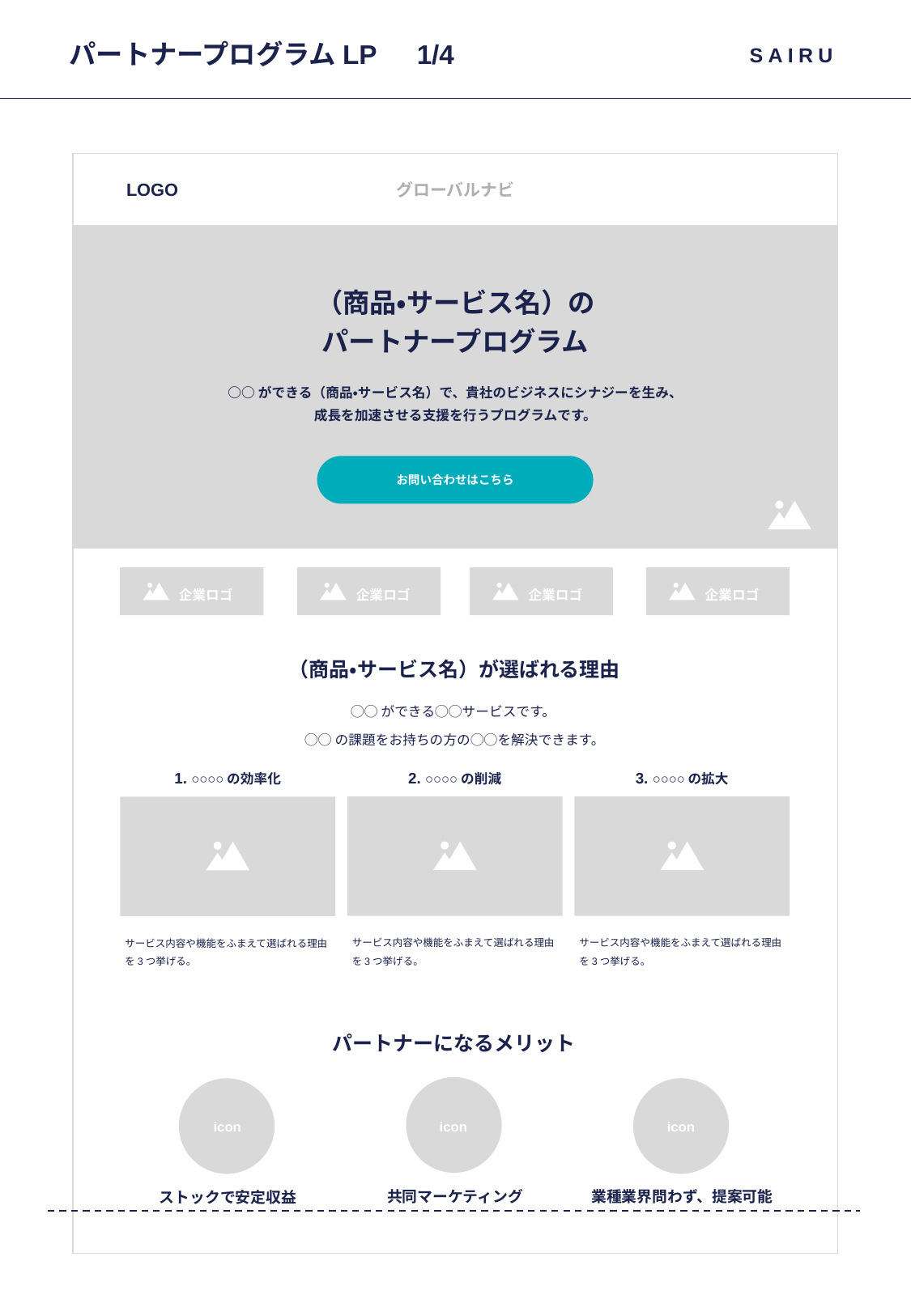

# パートナープログラムLP　1/4
SAIRU
グローバルナビ
LOGO

（商品・サービス名）の
パートナープログラム
○○ができる（商品・サービス名）で、貴社のビジネスにシナジーを生み、
成長を加速させる支援を行うプログラムです。
お問い合わせはこちら

企業ロゴ
企業ロゴ
企業ロゴ
企業ロゴ

（商品・サービス名）が選ばれる理由
◯◯ができる◯◯サービスです。
◯◯の課題をお持ちの方の◯◯を解決できます。
2. ○○○○の削減
3. ○○○○の拡大
1. ○○○○の効率化

サービス内容や機能をふまえて選ばれる理由を3つ挙げる。
サービス内容や機能をふまえて選ばれる理由を3つ挙げる。
サービス内容や機能をふまえて選ばれる理由を3つ挙げる。
パートナーになるメリット

icon
icon
icon
共同マーケティング
業種業界問わず、提案可能
ストックで安定収益